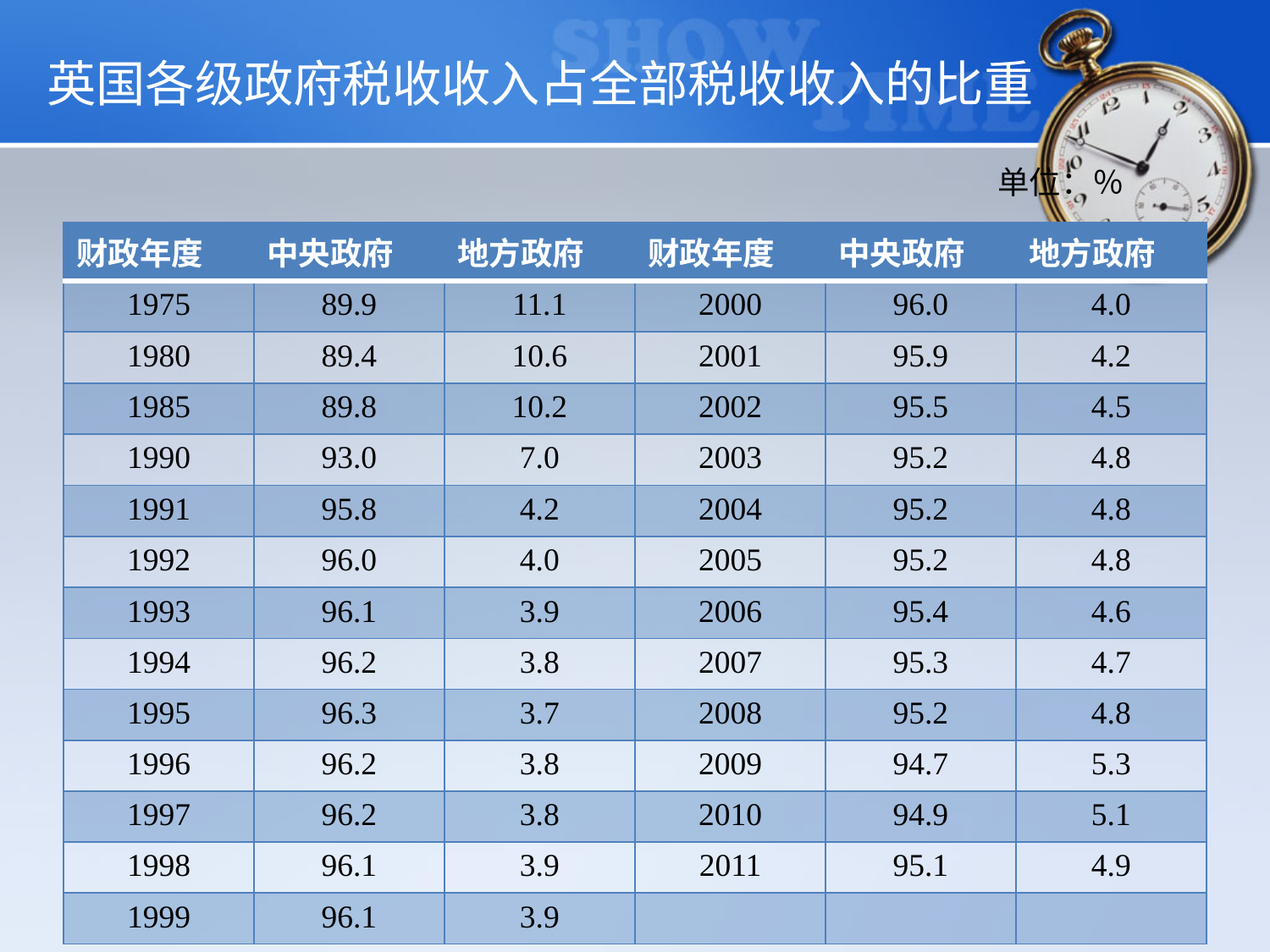

英国各级政府税收收入占全部税收收入的比重
单位：％
| 财政年度 | 中央政府 | 地方政府 | 财政年度 | 中央政府 | 地方政府 |
| --- | --- | --- | --- | --- | --- |
| 1975 | 89.9 | 11.1 | 2000 | 96.0 | 4.0 |
| 1980 | 89.4 | 10.6 | 2001 | 95.9 | 4.2 |
| 1985 | 89.8 | 10.2 | 2002 | 95.5 | 4.5 |
| 1990 | 93.0 | 7.0 | 2003 | 95.2 | 4.8 |
| 1991 | 95.8 | 4.2 | 2004 | 95.2 | 4.8 |
| 1992 | 96.0 | 4.0 | 2005 | 95.2 | 4.8 |
| 1993 | 96.1 | 3.9 | 2006 | 95.4 | 4.6 |
| 1994 | 96.2 | 3.8 | 2007 | 95.3 | 4.7 |
| 1995 | 96.3 | 3.7 | 2008 | 95.2 | 4.8 |
| 1996 | 96.2 | 3.8 | 2009 | 94.7 | 5.3 |
| 1997 | 96.2 | 3.8 | 2010 | 94.9 | 5.1 |
| 1998 | 96.1 | 3.9 | 2011 | 95.1 | 4.9 |
| 1999 | 96.1 | 3.9 |  |  |  |